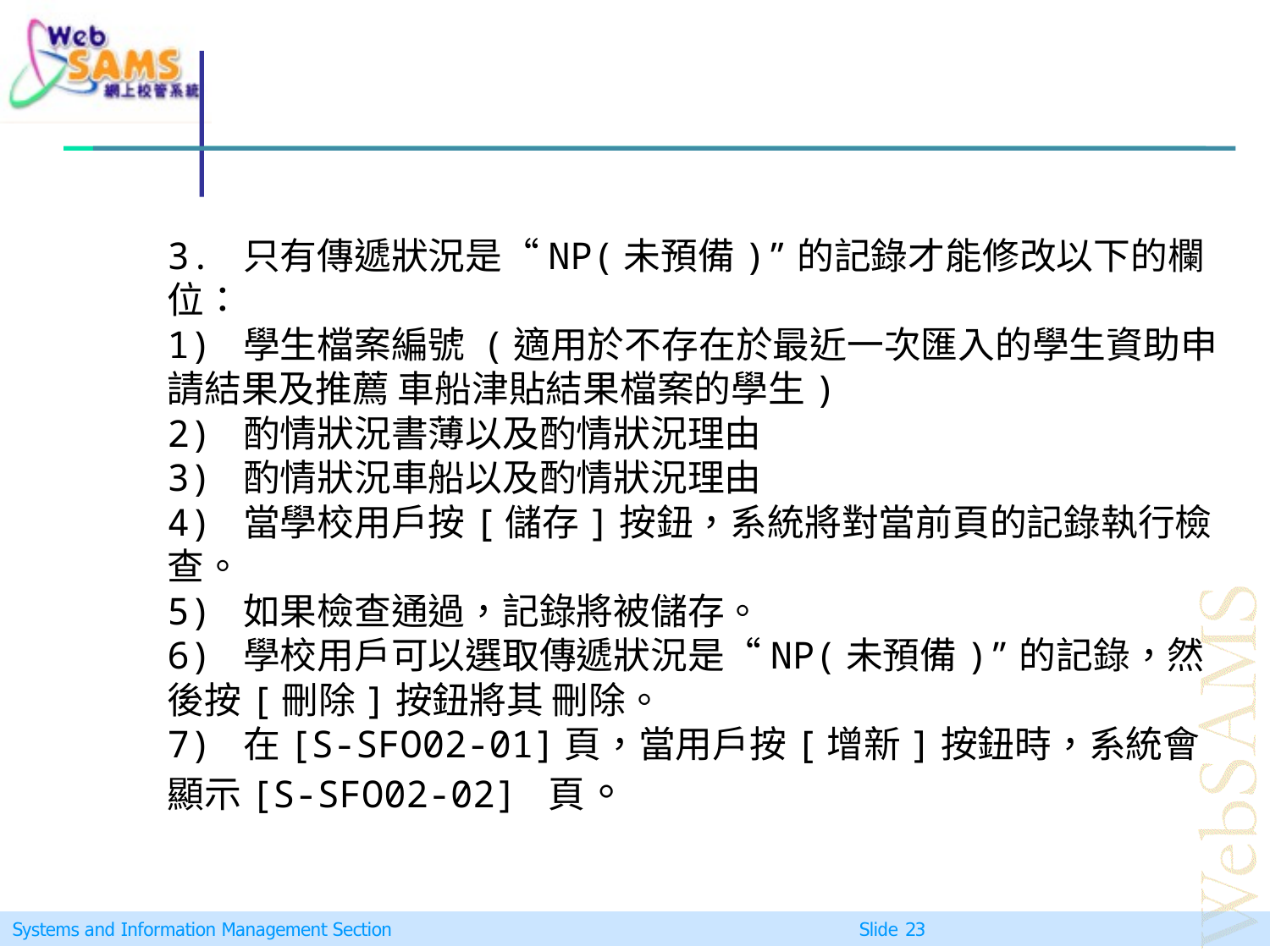

3. 只有傳遞狀況是“NP(未預備)”的記錄才能修改以下的欄位：
1) 學生檔案編號 (適用於不存在於最近一次匯入的學生資助申請結果及推薦 車船津貼結果檔案的學生)
2) 酌情狀況書薄以及酌情狀況理由
3) 酌情狀況車船以及酌情狀況理由
4) 當學校用戶按[儲存]按鈕，系統將對當前頁的記錄執行檢查。
5) 如果檢查通過，記錄將被儲存。
6) 學校用戶可以選取傳遞狀況是“NP(未預備)”的記錄，然後按[刪除]按鈕將其 刪除。
7) 在[S-SFO02-01]頁，當用戶按[增新]按鈕時，系統會顯示[S-SFO02-02] 頁。